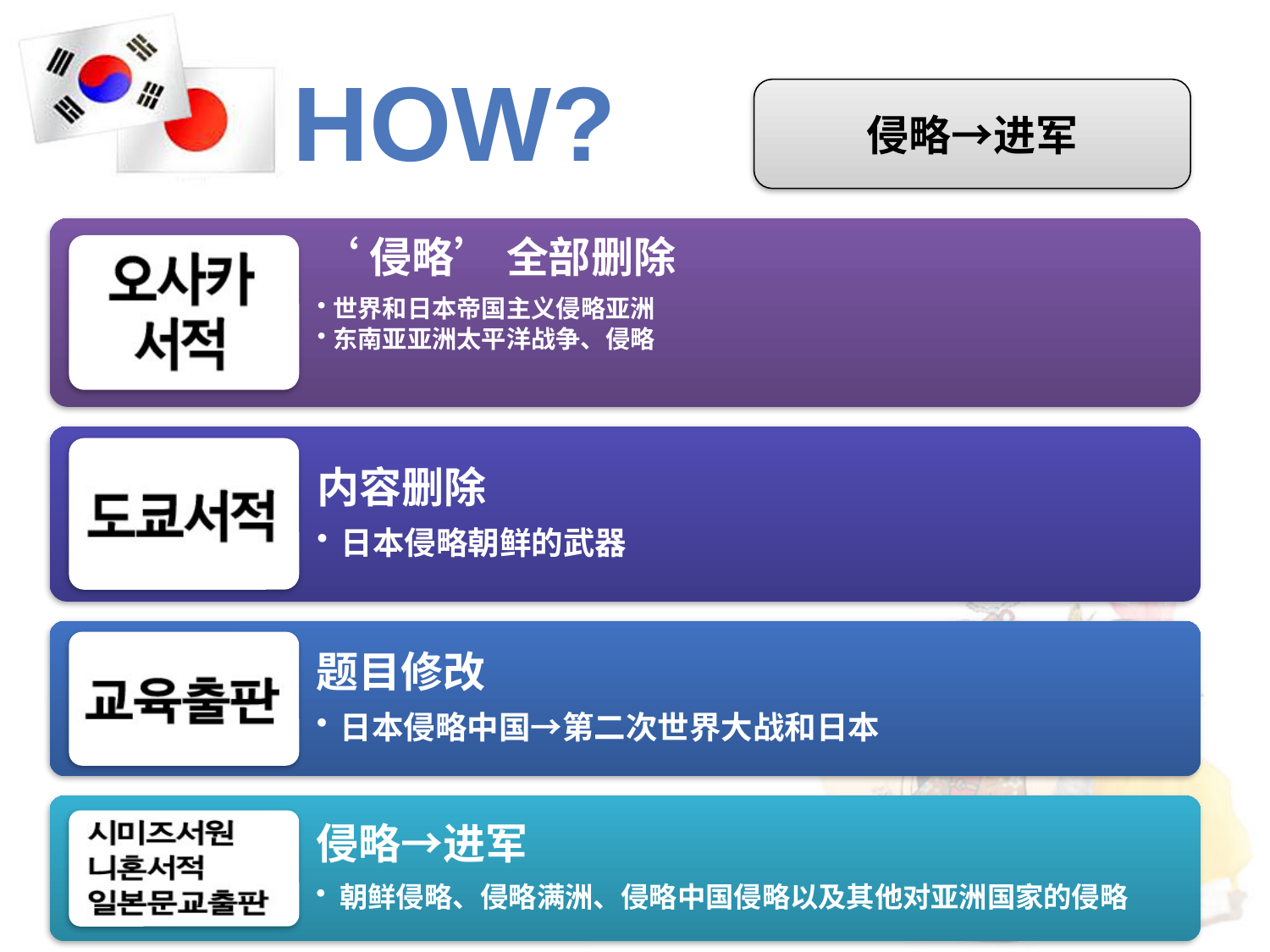

# how?

侵略→进军

‘侵略’ 全部删除
世界和日本帝国主义侵略亚洲
东南亚亚洲太平洋战争、侵略

内容删除
日本侵略朝鲜的武器
题目修改
日本侵略中国→第二次世界大战和日本
侵略→进军
朝鲜侵略、侵略满洲、侵略中国侵略以及其他对亚洲国家的侵略